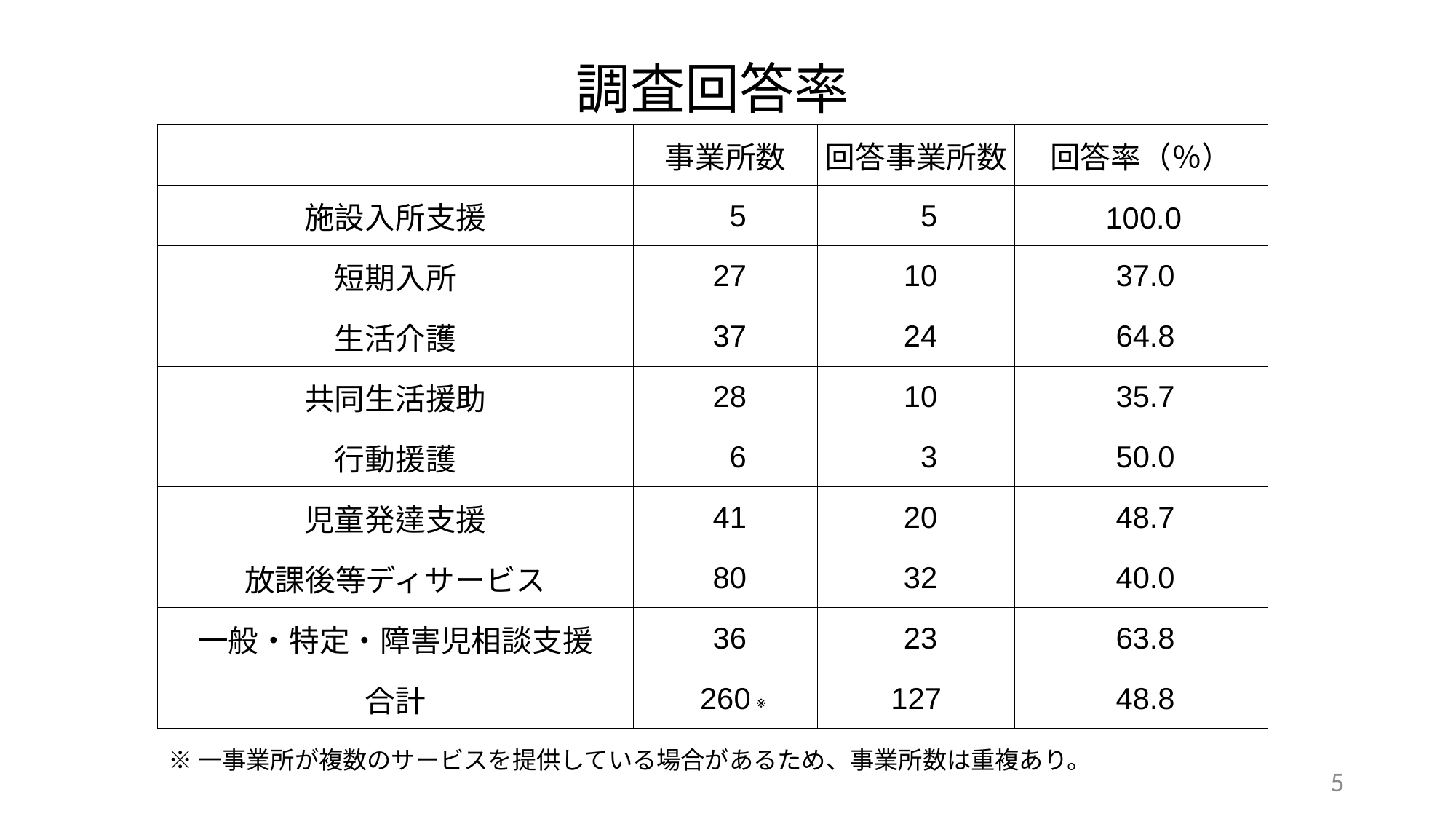

調査回答率
|  | 事業所数 | 回答事業所数 | 回答率（％） |
| --- | --- | --- | --- |
| 施設入所支援 | 5 | 5 | 100.0 |
| 短期入所 | 27 | 10 | 37.0 |
| 生活介護 | 37 | 24 | 64.8 |
| 共同生活援助 | 28 | 10 | 35.7 |
| 行動援護 | 6 | 3 | 50.0 |
| 児童発達支援 | 41 | 20 | 48.7 |
| 放課後等ディサービス | 80 | 32 | 40.0 |
| 一般・特定・障害児相談支援 | 36 | 23 | 63.8 |
| 合計 | 260 | 127 | 48.8 |
※
※一事業所が複数のサービスを提供している場合があるため、事業所数は重複あり。
5